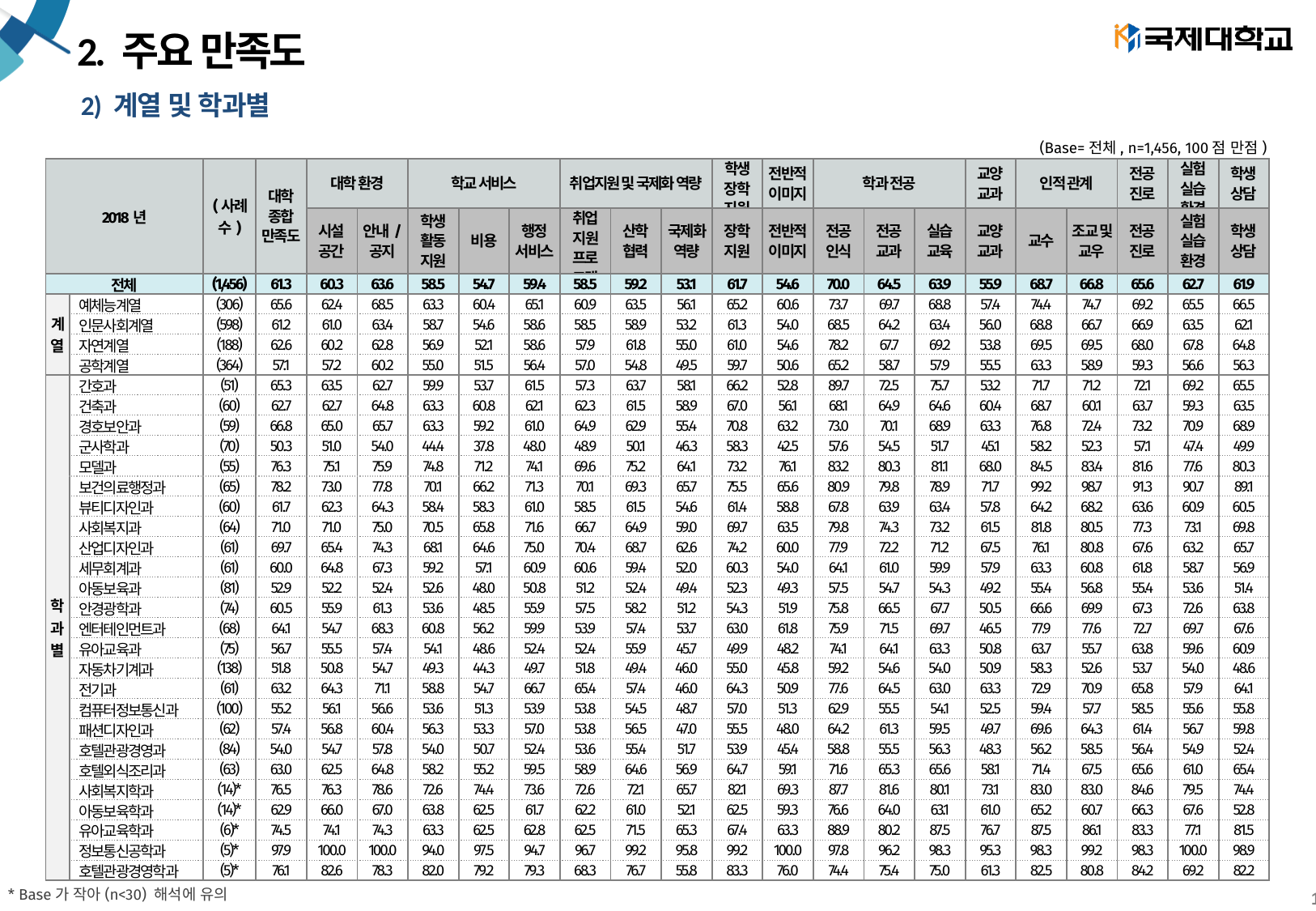

# 2. 주요 만족도
2) 계열 및 학과별
(Base=전체, n=1,456, 100점 만점)
| 2018년 |  | (사례수) | 대학 종합 만족도 | 대학 환경 |  | 학교 서비스 |  |  | 취업지원 및 국제화 역량 |  |  | 학생 장학 지원 | 전반적 이미지 | 학과 전공 |  |  | 교양 교과 | 인적 관계 |  | 전공 진로 | 실험 실습 환경 | 학생 상담 |
| --- | --- | --- | --- | --- | --- | --- | --- | --- | --- | --- | --- | --- | --- | --- | --- | --- | --- | --- | --- | --- | --- | --- |
|  |  |  |  | 시설 공간 | 안내/ 공지 | 학생 활동 지원 | 비용 | 행정 서비스 | 취업 지원 프로 그램 | 산학 협력 | 국제화 역량 | 장학 지원 | 전반적 이미지 | 전공 인식 | 전공 교과 | 실습 교육 | 교양 교과 | 교수 | 조교 및 교우 | 전공 진로 | 실험 실습 환경 | 학생 상담 |
| 전체 |  | (1,456) | 61.3 | 60.3 | 63.6 | 58.5 | 54.7 | 59.4 | 58.5 | 59.2 | 53.1 | 61.7 | 54.6 | 70.0 | 64.5 | 63.9 | 55.9 | 68.7 | 66.8 | 65.6 | 62.7 | 61.9 |
| 계열 | 예체능계열 | (306) | 65.6 | 62.4 | 68.5 | 63.3 | 60.4 | 65.1 | 60.9 | 63.5 | 56.1 | 65.2 | 60.6 | 73.7 | 69.7 | 68.8 | 57.4 | 74.4 | 74.7 | 69.2 | 65.5 | 66.5 |
|  | 인문사회계열 | (598) | 61.2 | 61.0 | 63.4 | 58.7 | 54.6 | 58.6 | 58.5 | 58.9 | 53.2 | 61.3 | 54.0 | 68.5 | 64.2 | 63.4 | 56.0 | 68.8 | 66.7 | 66.9 | 63.5 | 62.1 |
|  | 자연계열 | (188) | 62.6 | 60.2 | 62.8 | 56.9 | 52.1 | 58.6 | 57.9 | 61.8 | 55.0 | 61.0 | 54.6 | 78.2 | 67.7 | 69.2 | 53.8 | 69.5 | 69.5 | 68.0 | 67.8 | 64.8 |
|  | 공학계열 | (364) | 57.1 | 57.2 | 60.2 | 55.0 | 51.5 | 56.4 | 57.0 | 54.8 | 49.5 | 59.7 | 50.6 | 65.2 | 58.7 | 57.9 | 55.5 | 63.3 | 58.9 | 59.3 | 56.6 | 56.3 |
| 학 과 별 | 간호과 | (51) | 65.3 | 63.5 | 62.7 | 59.9 | 53.7 | 61.5 | 57.3 | 63.7 | 58.1 | 66.2 | 52.8 | 89.7 | 72.5 | 75.7 | 53.2 | 71.7 | 71.2 | 72.1 | 69.2 | 65.5 |
|  | 건축과 | (60) | 62.7 | 62.7 | 64.8 | 63.3 | 60.8 | 62.1 | 62.3 | 61.5 | 58.9 | 67.0 | 56.1 | 68.1 | 64.9 | 64.6 | 60.4 | 68.7 | 60.1 | 63.7 | 59.3 | 63.5 |
|  | 경호보안과 | (59) | 66.8 | 65.0 | 65.7 | 63.3 | 59.2 | 61.0 | 64.9 | 62.9 | 55.4 | 70.8 | 63.2 | 73.0 | 70.1 | 68.9 | 63.3 | 76.8 | 72.4 | 73.2 | 70.9 | 68.9 |
|  | 군사학과 | (70) | 50.3 | 51.0 | 54.0 | 44.4 | 37.8 | 48.0 | 48.9 | 50.1 | 46.3 | 58.3 | 42.5 | 57.6 | 54.5 | 51.7 | 45.1 | 58.2 | 52.3 | 57.1 | 47.4 | 49.9 |
|  | 모델과 | (55) | 76.3 | 75.1 | 75.9 | 74.8 | 71.2 | 74.1 | 69.6 | 75.2 | 64.1 | 73.2 | 76.1 | 83.2 | 80.3 | 81.1 | 68.0 | 84.5 | 83.4 | 81.6 | 77.6 | 80.3 |
|  | 보건의료행정과 | (65) | 78.2 | 73.0 | 77.8 | 70.1 | 66.2 | 71.3 | 70.1 | 69.3 | 65.7 | 75.5 | 65.6 | 80.9 | 79.8 | 78.9 | 71.7 | 99.2 | 98.7 | 91.3 | 90.7 | 89.1 |
|  | 뷰티디자인과 | (60) | 61.7 | 62.3 | 64.3 | 58.4 | 58.3 | 61.0 | 58.5 | 61.5 | 54.6 | 61.4 | 58.8 | 67.8 | 63.9 | 63.4 | 57.8 | 64.2 | 68.2 | 63.6 | 60.9 | 60.5 |
|  | 사회복지과 | (64) | 71.0 | 71.0 | 75.0 | 70.5 | 65.8 | 71.6 | 66.7 | 64.9 | 59.0 | 69.7 | 63.5 | 79.8 | 74.3 | 73.2 | 61.5 | 81.8 | 80.5 | 77.3 | 73.1 | 69.8 |
|  | 산업디자인과 | (61) | 69.7 | 65.4 | 74.3 | 68.1 | 64.6 | 75.0 | 70.4 | 68.7 | 62.6 | 74.2 | 60.0 | 77.9 | 72.2 | 71.2 | 67.5 | 76.1 | 80.8 | 67.6 | 63.2 | 65.7 |
|  | 세무회계과 | (61) | 60.0 | 64.8 | 67.3 | 59.2 | 57.1 | 60.9 | 60.6 | 59.4 | 52.0 | 60.3 | 54.0 | 64.1 | 61.0 | 59.9 | 57.9 | 63.3 | 60.8 | 61.8 | 58.7 | 56.9 |
|  | 아동보육과 | (81) | 52.9 | 52.2 | 52.4 | 52.6 | 48.0 | 50.8 | 51.2 | 52.4 | 49.4 | 52.3 | 49.3 | 57.5 | 54.7 | 54.3 | 49.2 | 55.4 | 56.8 | 55.4 | 53.6 | 51.4 |
|  | 안경광학과 | (74) | 60.5 | 55.9 | 61.3 | 53.6 | 48.5 | 55.9 | 57.5 | 58.2 | 51.2 | 54.3 | 51.9 | 75.8 | 66.5 | 67.7 | 50.5 | 66.6 | 69.9 | 67.3 | 72.6 | 63.8 |
|  | 엔터테인먼트과 | (68) | 64.1 | 54.7 | 68.3 | 60.8 | 56.2 | 59.9 | 53.9 | 57.4 | 53.7 | 63.0 | 61.8 | 75.9 | 71.5 | 69.7 | 46.5 | 77.9 | 77.6 | 72.7 | 69.7 | 67.6 |
|  | 유아교육과 | (75) | 56.7 | 55.5 | 57.4 | 54.1 | 48.6 | 52.4 | 52.4 | 55.9 | 45.7 | 49.9 | 48.2 | 74.1 | 64.1 | 63.3 | 50.8 | 63.7 | 55.7 | 63.8 | 59.6 | 60.9 |
|  | 자동차기계과 | (138) | 51.8 | 50.8 | 54.7 | 49.3 | 44.3 | 49.7 | 51.8 | 49.4 | 46.0 | 55.0 | 45.8 | 59.2 | 54.6 | 54.0 | 50.9 | 58.3 | 52.6 | 53.7 | 54.0 | 48.6 |
|  | 전기과 | (61) | 63.2 | 64.3 | 71.1 | 58.8 | 54.7 | 66.7 | 65.4 | 57.4 | 46.0 | 64.3 | 50.9 | 77.6 | 64.5 | 63.0 | 63.3 | 72.9 | 70.9 | 65.8 | 57.9 | 64.1 |
|  | 컴퓨터정보통신과 | (100) | 55.2 | 56.1 | 56.6 | 53.6 | 51.3 | 53.9 | 53.8 | 54.5 | 48.7 | 57.0 | 51.3 | 62.9 | 55.5 | 54.1 | 52.5 | 59.4 | 57.7 | 58.5 | 55.6 | 55.8 |
|  | 패션디자인과 | (62) | 57.4 | 56.8 | 60.4 | 56.3 | 53.3 | 57.0 | 53.8 | 56.5 | 47.0 | 55.5 | 48.0 | 64.2 | 61.3 | 59.5 | 49.7 | 69.6 | 64.3 | 61.4 | 56.7 | 59.8 |
|  | 호텔관광경영과 | (84) | 54.0 | 54.7 | 57.8 | 54.0 | 50.7 | 52.4 | 53.6 | 55.4 | 51.7 | 53.9 | 45.4 | 58.8 | 55.5 | 56.3 | 48.3 | 56.2 | 58.5 | 56.4 | 54.9 | 52.4 |
|  | 호텔외식조리과 | (63) | 63.0 | 62.5 | 64.8 | 58.2 | 55.2 | 59.5 | 58.9 | 64.6 | 56.9 | 64.7 | 59.1 | 71.6 | 65.3 | 65.6 | 58.1 | 71.4 | 67.5 | 65.6 | 61.0 | 65.4 |
|  | 사회복지학과 | (14)\* | 76.5 | 76.3 | 78.6 | 72.6 | 74.4 | 73.6 | 72.6 | 72.1 | 65.7 | 82.1 | 69.3 | 87.7 | 81.6 | 80.1 | 73.1 | 83.0 | 83.0 | 84.6 | 79.5 | 74.4 |
|  | 아동보육학과 | (14)\* | 62.9 | 66.0 | 67.0 | 63.8 | 62.5 | 61.7 | 62.2 | 61.0 | 52.1 | 62.5 | 59.3 | 76.6 | 64.0 | 63.1 | 61.0 | 65.2 | 60.7 | 66.3 | 67.6 | 52.8 |
|  | 유아교육학과 | (6)\* | 74.5 | 74.1 | 74.3 | 63.3 | 62.5 | 62.8 | 62.5 | 71.5 | 65.3 | 67.4 | 63.3 | 88.9 | 80.2 | 87.5 | 76.7 | 87.5 | 86.1 | 83.3 | 77.1 | 81.5 |
|  | 정보통신공학과 | (5)\* | 97.9 | 100.0 | 100.0 | 94.0 | 97.5 | 94.7 | 96.7 | 99.2 | 95.8 | 99.2 | 100.0 | 97.8 | 96.2 | 98.3 | 95.3 | 98.3 | 99.2 | 98.3 | 100.0 | 98.9 |
|  | 호텔관광경영학과 | (5)\* | 76.1 | 82.6 | 78.3 | 82.0 | 79.2 | 79.3 | 68.3 | 76.7 | 55.8 | 83.3 | 76.0 | 74.4 | 75.4 | 75.0 | 61.3 | 82.5 | 80.8 | 84.2 | 69.2 | 82.2 |
* Base가 작아(n<30) 해석에 유의